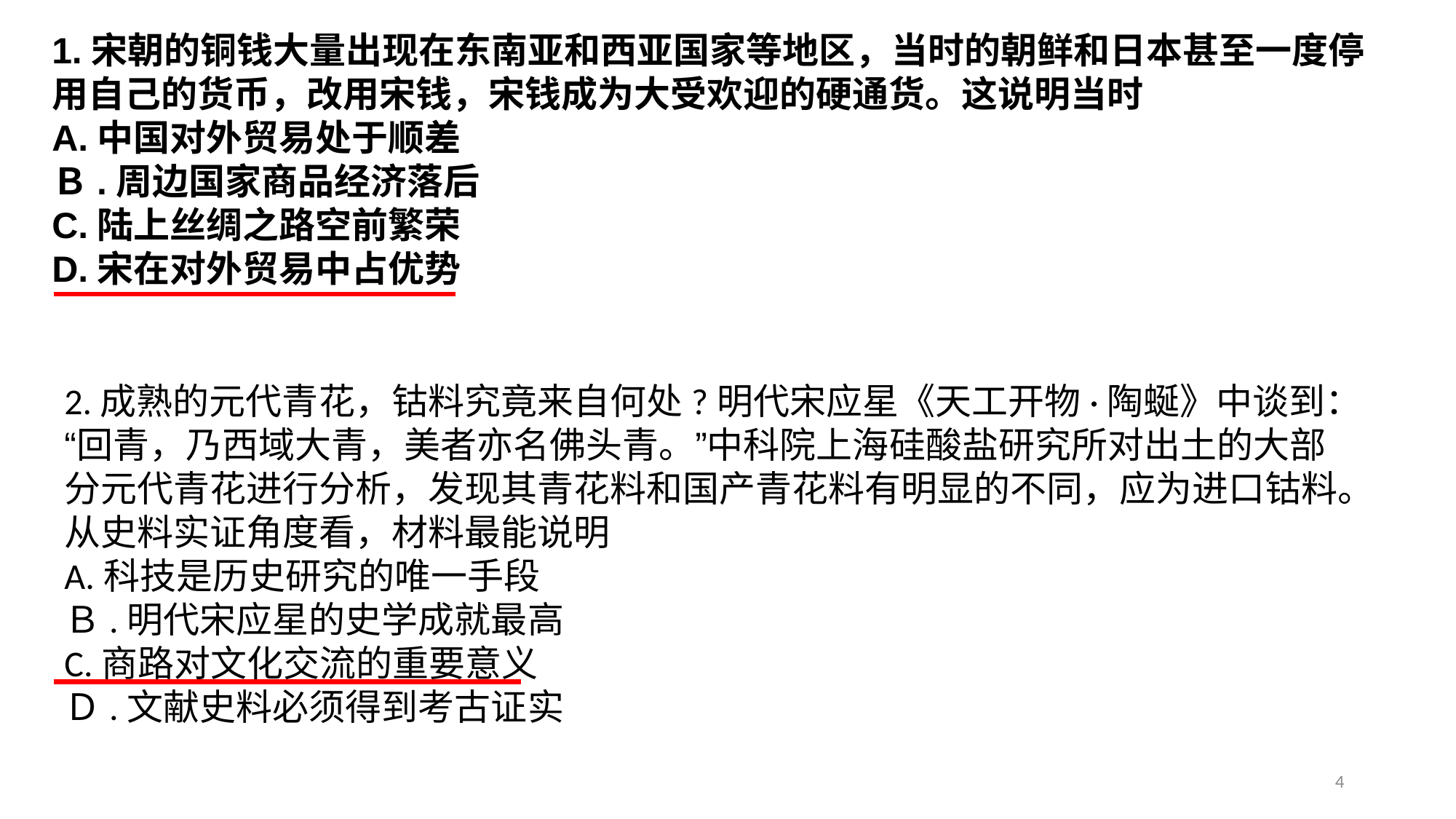

1.宋朝的铜钱大量出现在东南亚和西亚国家等地区，当时的朝鲜和日本甚至一度停用自己的货币，改用宋钱，宋钱成为大受欢迎的硬通货。这说明当时
A.中国对外贸易处于顺差
Ｂ.周边国家商品经济落后
C.陆上丝绸之路空前繁荣
D.宋在对外贸易中占优势
2.成熟的元代青花，钴料究竟来自何处?明代宋应星《天工开物·陶蜒》中谈到：“回青，乃西域大青，美者亦名佛头青。”中科院上海硅酸盐研究所对出土的大部分元代青花进行分析，发现其青花料和国产青花料有明显的不同，应为进口钴料。从史料实证角度看，材料最能说明
A.科技是历史研究的唯一手段
Ｂ.明代宋应星的史学成就最高
C.商路对文化交流的重要意义
Ｄ.文献史料必须得到考古证实
4